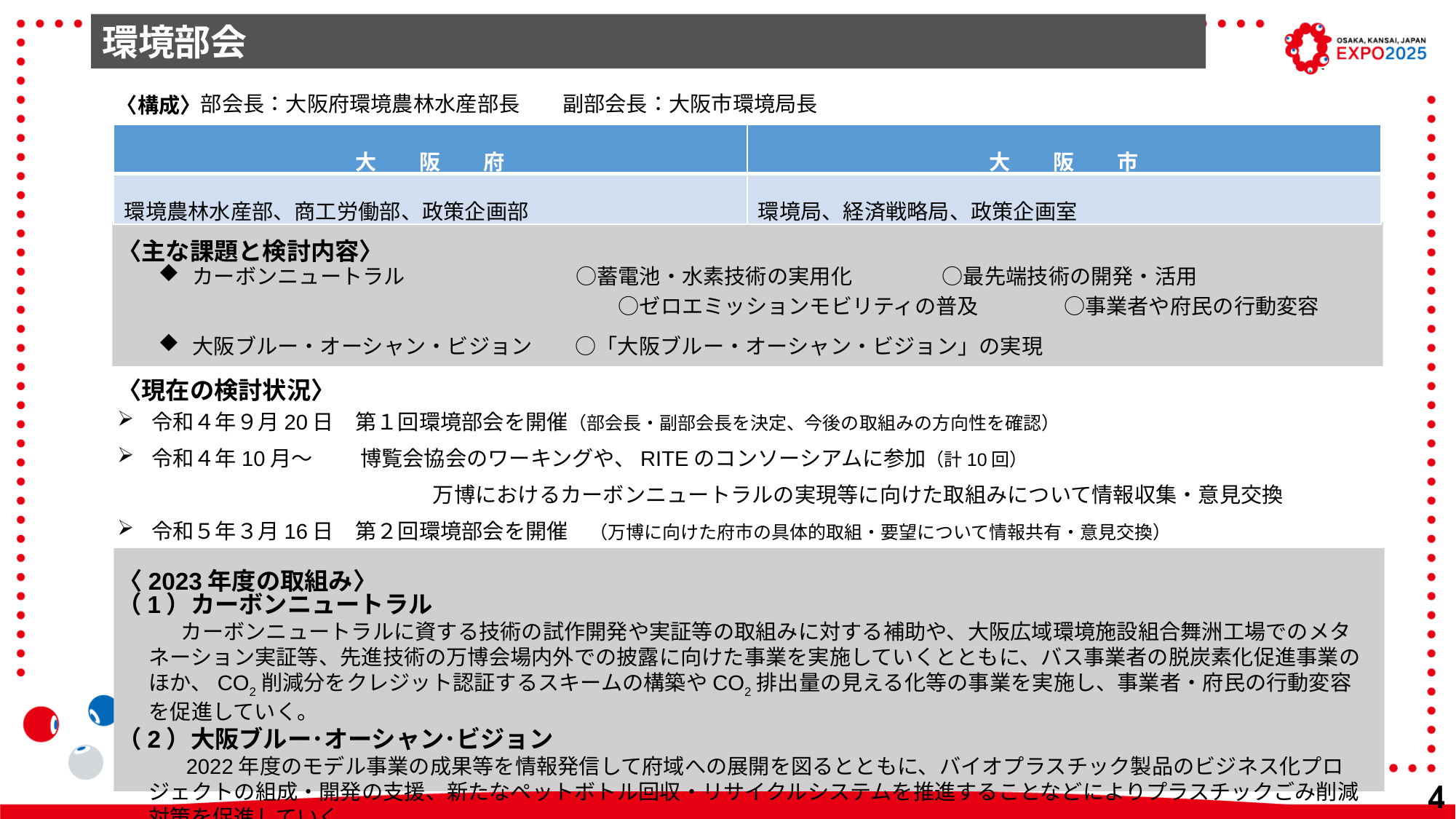

環境部会
　部会長：大阪府環境農林水産部長　　副部会長：大阪市環境局長
〈構成〉

| 大　　阪　　府 | 大　　阪　　市 |
| --- | --- |
| 環境農林水産部、商工労働部、政策企画部 | 環境局、経済戦略局、政策企画室 |

〈主な課題と検討内容〉

カーボンニュートラル　　　　　　　　○蓄電池・水素技術の実用化　　　　 ○最先端技術の開発・活用
　　　　　　　　　　　　　　　　　　　　○ゼロエミッションモビリティの普及　　　　○事業者や府民の行動変容
大阪ブルー・オーシャン・ビジョン　　○「大阪ブルー・オーシャン・ビジョン」の実現
〈現在の検討状況〉
令和４年９月20日　第１回環境部会を開催（部会長・副部会長を決定、今後の取組みの方向性を確認）
令和４年10月～　　 博覧会協会のワーキングや、RITEのコンソーシアムに参加（計10回）
　　　　　　　　　　　　　 万博におけるカーボンニュートラルの実現等に向けた取組みについて情報収集・意見交換
令和５年３月16日　第２回環境部会を開催　（万博に向けた府市の具体的取組・要望について情報共有・意見交換）

〈2023年度の取組み〉

（1）カーボンニュートラル
　　カーボンニュートラルに資する技術の試作開発や実証等の取組みに対する補助や、大阪広域環境施設組合舞洲工場でのメタネーション実証等、先進技術の万博会場内外での披露に向けた事業を実施していくとともに、バス事業者の脱炭素化促進事業のほか、CO2削減分をクレジット認証するスキームの構築やCO2排出量の見える化等の事業を実施し、事業者・府民の行動変容を促進していく。
（2）大阪ブルー･オーシャン･ビジョン
　　2022年度のモデル事業の成果等を情報発信して府域への展開を図るとともに、バイオプラスチック製品のビジネス化プロジェクトの組成・開発の支援、新たなペットボトル回収・リサイクルシステムを推進することなどによりプラスチックごみ削減対策を促進していく。
49